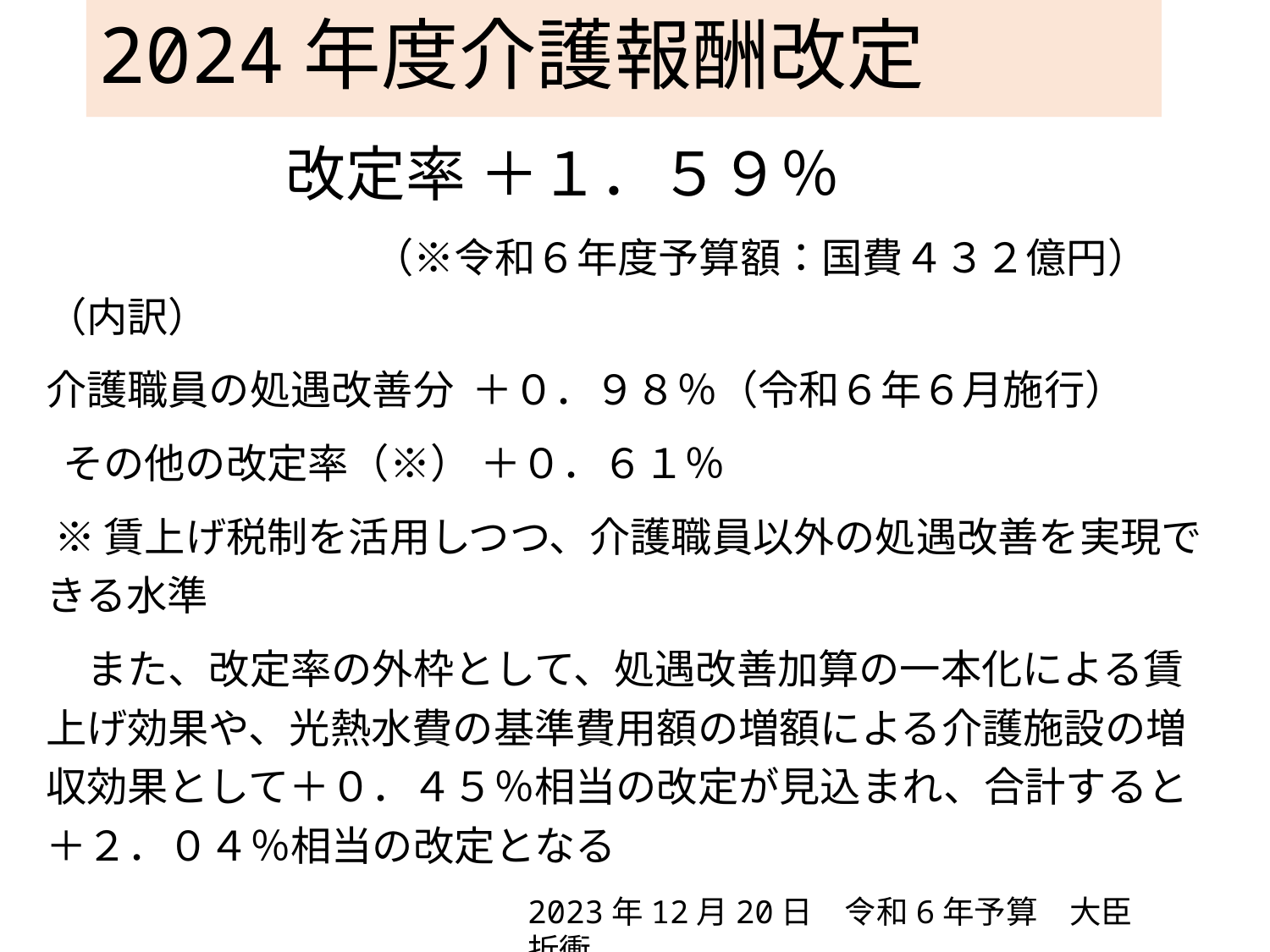

# 2024年度介護報酬改定
　　　　改定率 ＋１．５９％
　　　　　　　　（※令和６年度予算額：国費４３２億円）（内訳）
介護職員の処遇改善分  ＋０．９８％（令和６年６月施行）
 その他の改定率（※） ＋０．６１％
 ※賃上げ税制を活用しつつ、介護職員以外の処遇改善を実現できる水準
　また、改定率の外枠として、処遇改善加算の一本化による賃上げ効果や、光熱水費の基準費用額の増額による介護施設の増収効果として＋０．４５％相当の改定が見込まれ、合計すると＋２．０４％相当の改定となる

2023年12月20日　令和6年予算　大臣折衝